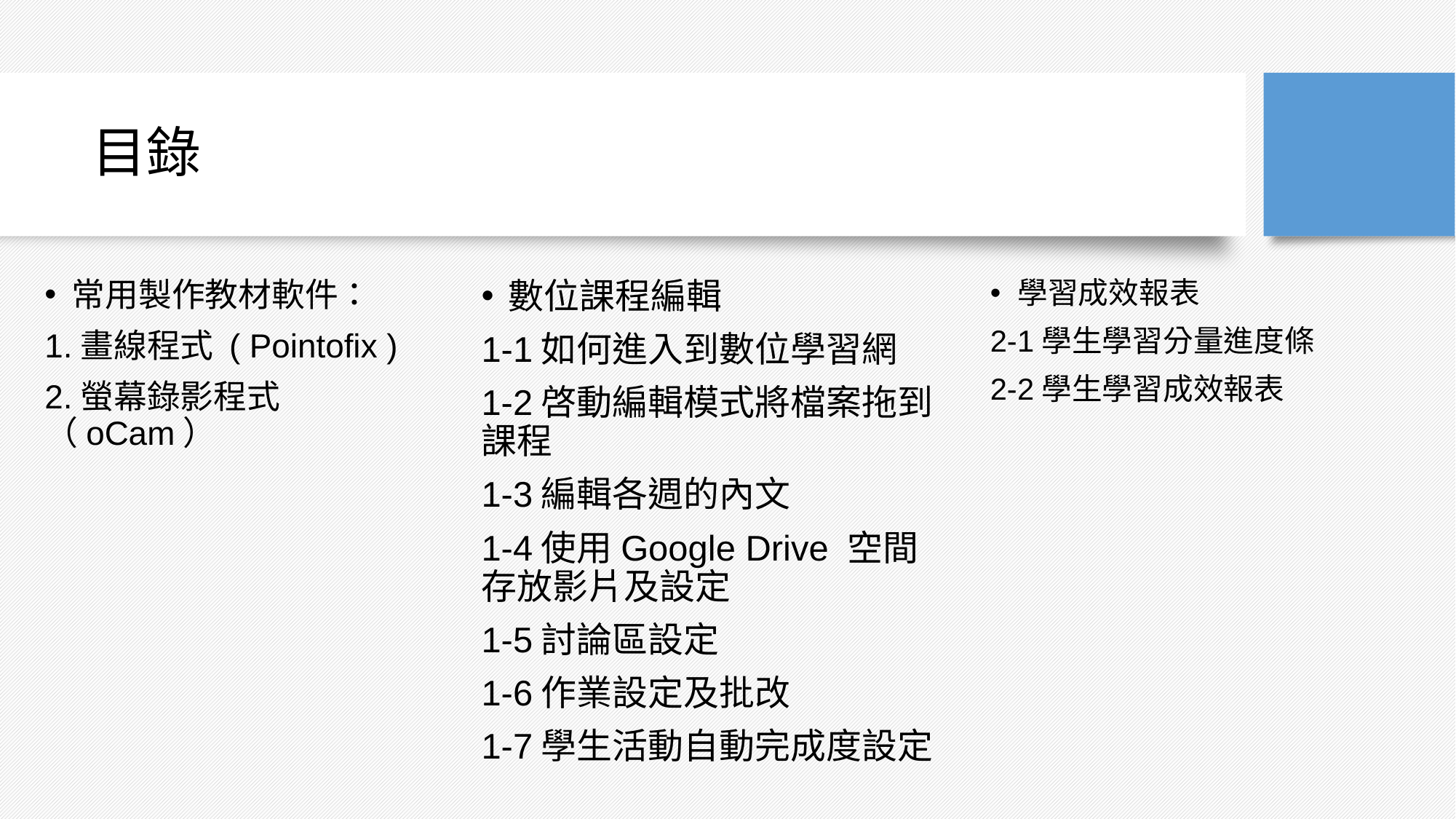

# 目錄
常用製作教材軟件：
1.畫線程式 ( Pointofix )
2.螢幕錄影程式（oCam）

學習成效報表
2-1學生學習分量進度條
2-2學生學習成效報表

數位課程編輯
1-1如何進入到數位學習網
1-2啓動編輯模式將檔案拖到課程
1-3編輯各週的內文
1-4使用Google Drive 空間存放影片及設定
1-5討論區設定
1-6作業設定及批改
1-7學生活動自動完成度設定